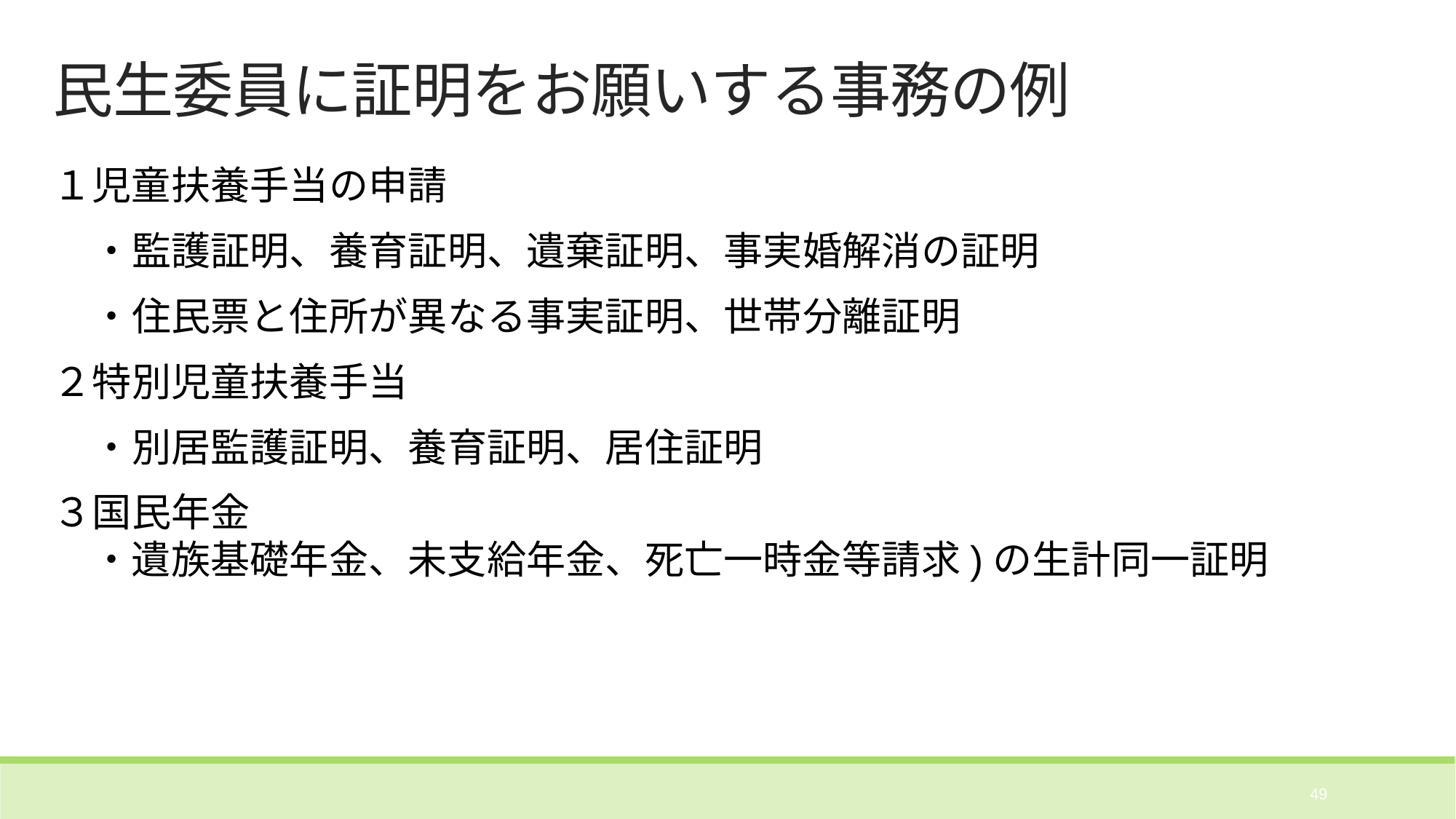

# 民生委員に証明をお願いする事務の例
１児童扶養手当の申請
　・監護証明、養育証明、遺棄証明、事実婚解消の証明
　・住民票と住所が異なる事実証明、世帯分離証明
２特別児童扶養手当
　・別居監護証明、養育証明、居住証明
３国民年金
　・遺族基礎年金、未支給年金、死亡一時金等請求)の生計同一証明
49